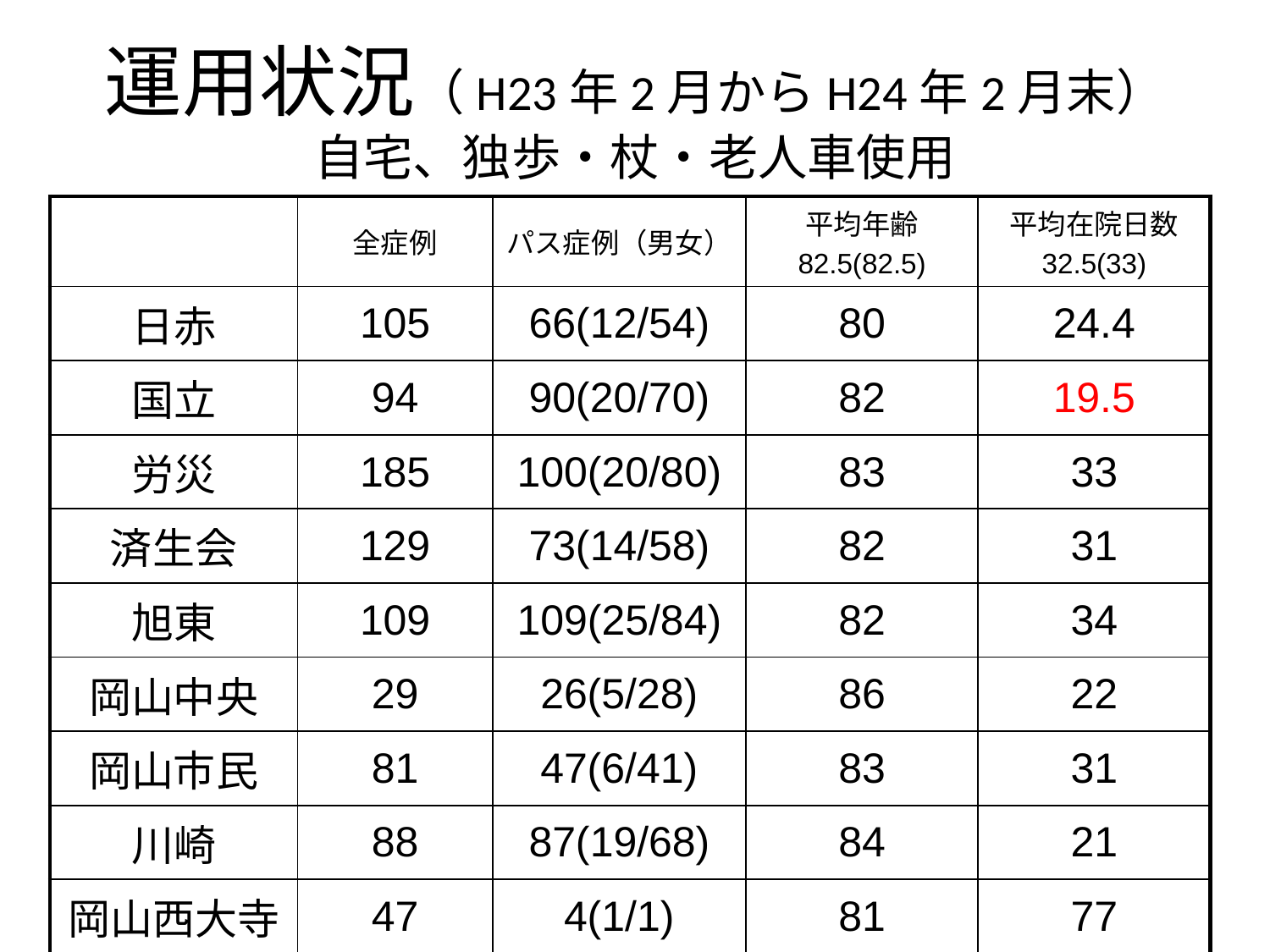

# 運用状況（H23年2月からH24年2月末） 自宅、独歩・杖・老人車使用
|  | 全症例 | パス症例（男女） | 平均年齢 82.5(82.5) | 平均在院日数 32.5(33) |
| --- | --- | --- | --- | --- |
| 日赤 | 105 | 66(12/54) | 80 | 24.4 |
| 国立 | 94 | 90(20/70) | 82 | 19.5 |
| 労災 | 185 | 100(20/80) | 83 | 33 |
| 済生会 | 129 | 73(14/58) | 82 | 31 |
| 旭東 | 109 | 109(25/84) | 82 | 34 |
| 岡山中央 | 29 | 26(5/28) | 86 | 22 |
| 岡山市民 | 81 | 47(6/41) | 83 | 31 |
| 川崎 | 88 | 87(19/68) | 84 | 21 |
| 岡山西大寺 | 47 | 4(1/1) | 81 | 77 |